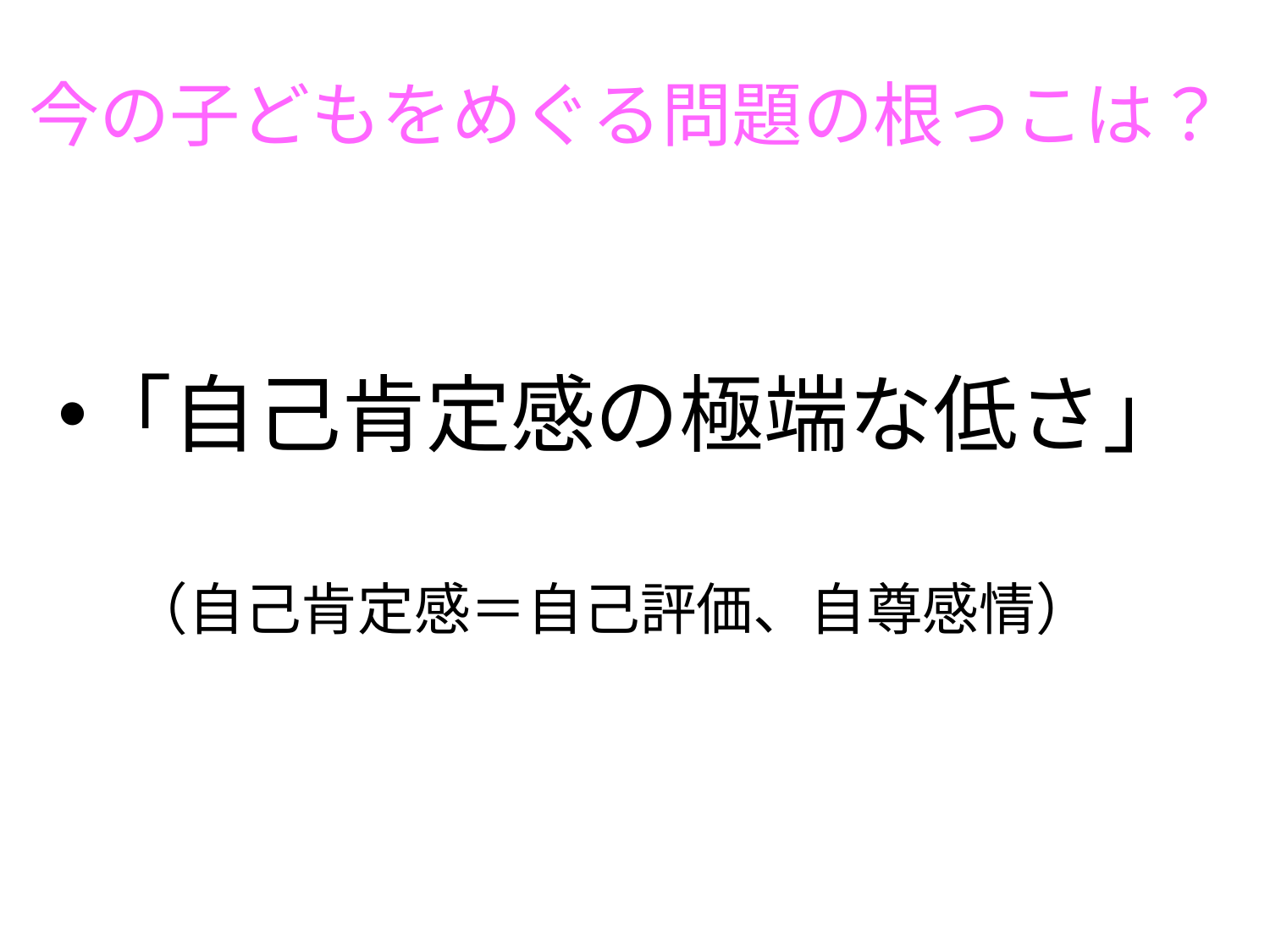

# 今の子どもをめぐる問題の根っこは？
「自己肯定感の極端な低さ」

　　（自己肯定感＝自己評価、自尊感情）